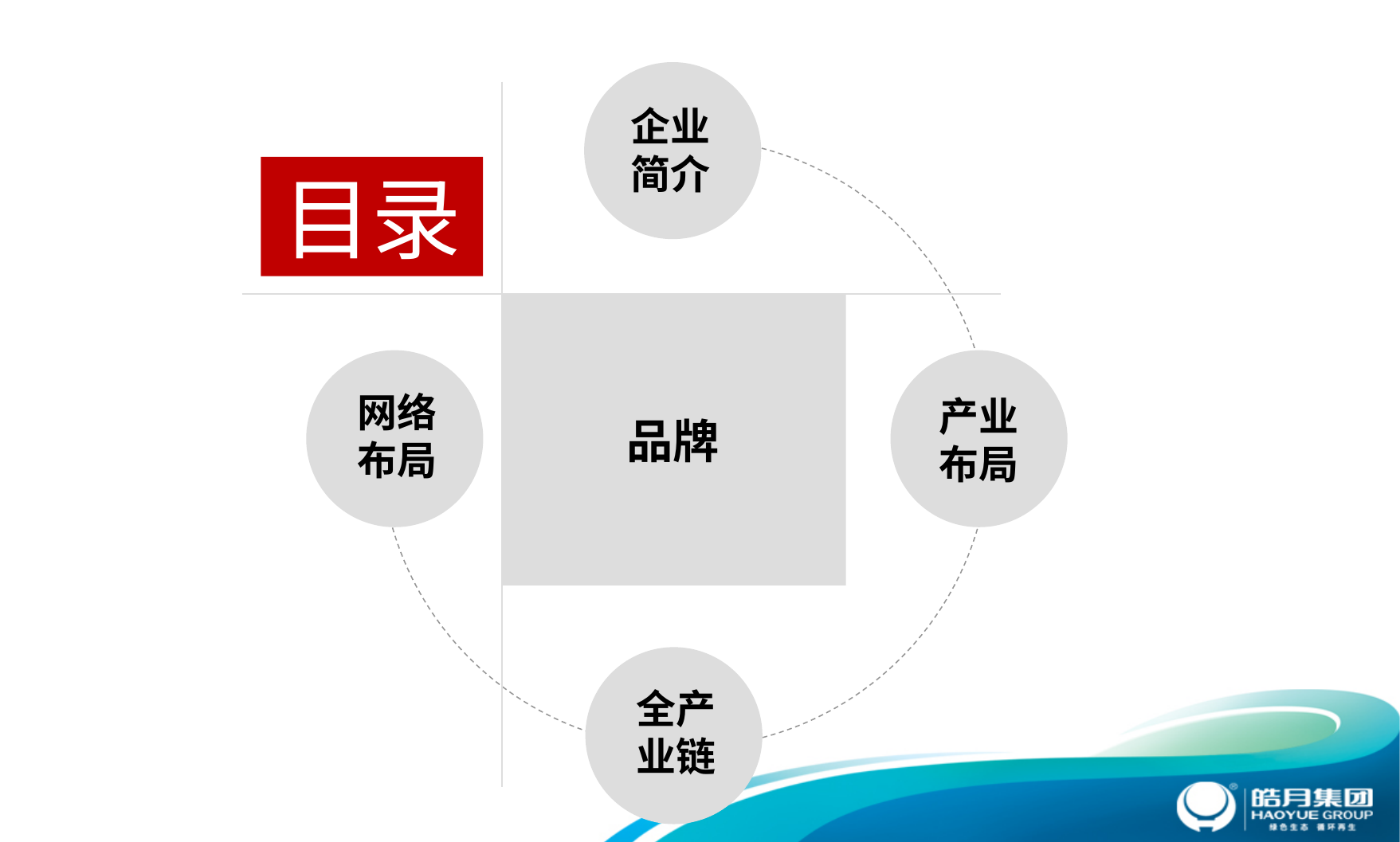

企业
简介

目录

网络
布局
产业
布局
品牌

全产
业链